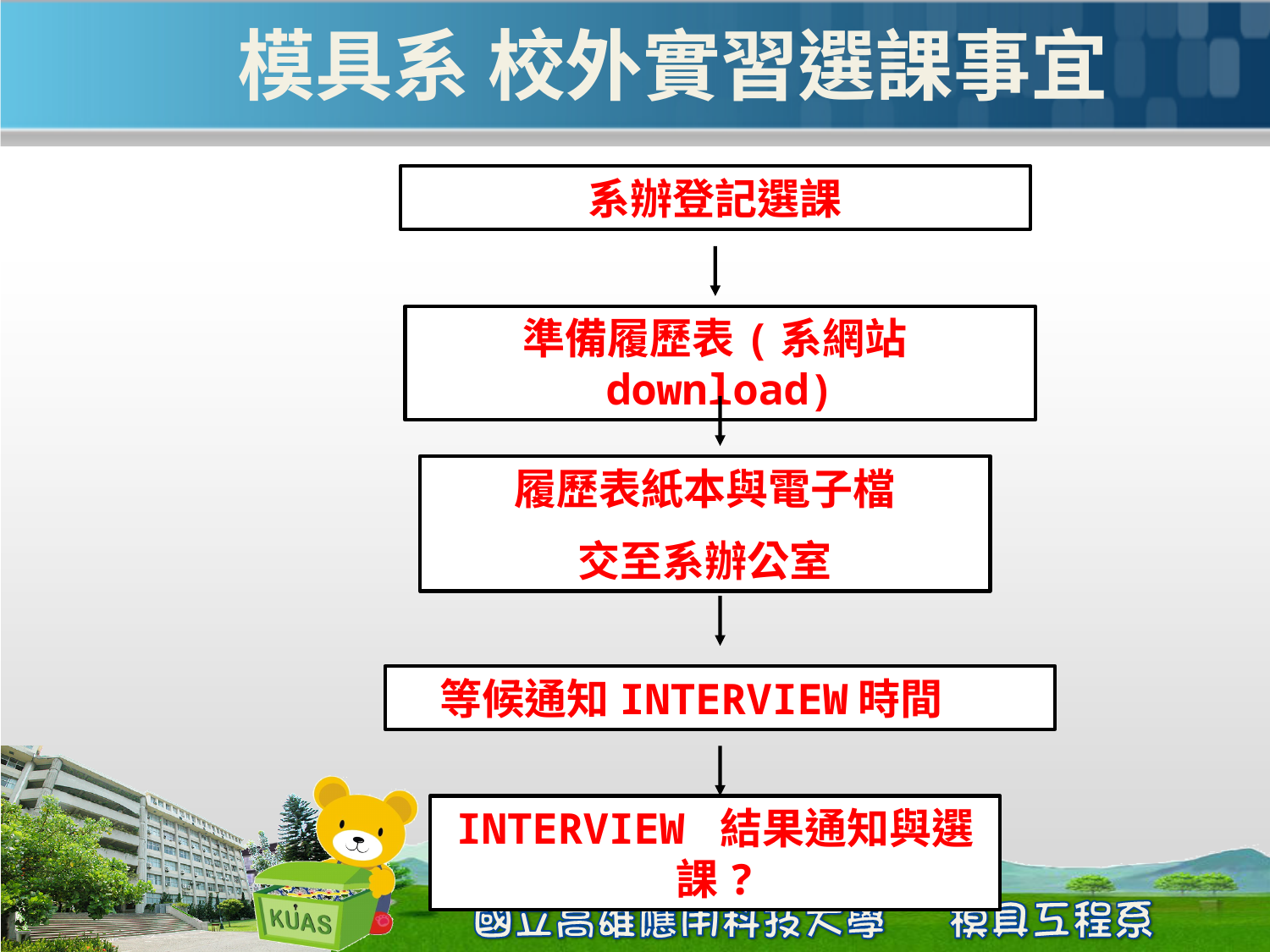

模具系 校外實習選課事宜
系辦登記選課

準備履歷表(系網站download)

履歷表紙本與電子檔
交至系辦公室

等候通知INTERVIEW時間

INTERVIEW 結果通知與選課?